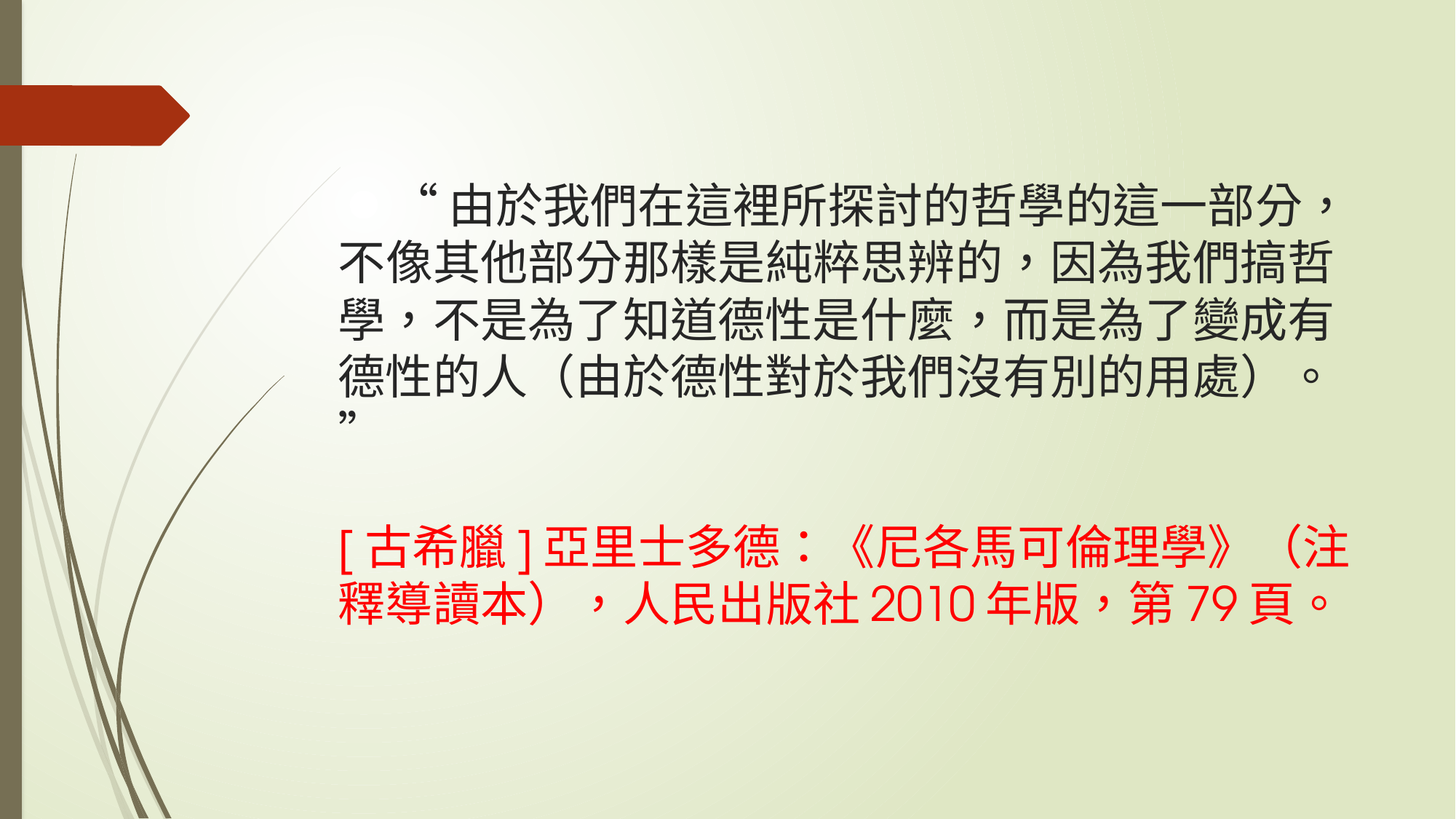

# “由於我們在這裡所探討的哲學的這一部分，不像其他部分那樣是純粹思辨的，因為我們搞哲學，不是為了知道德性是什麼，而是為了變成有德性的人（由於德性對於我們沒有別的用處）。” [古希臘]亞里士多德：《尼各馬可倫理學》（注釋導讀本），人民出版社2010年版，第79頁。